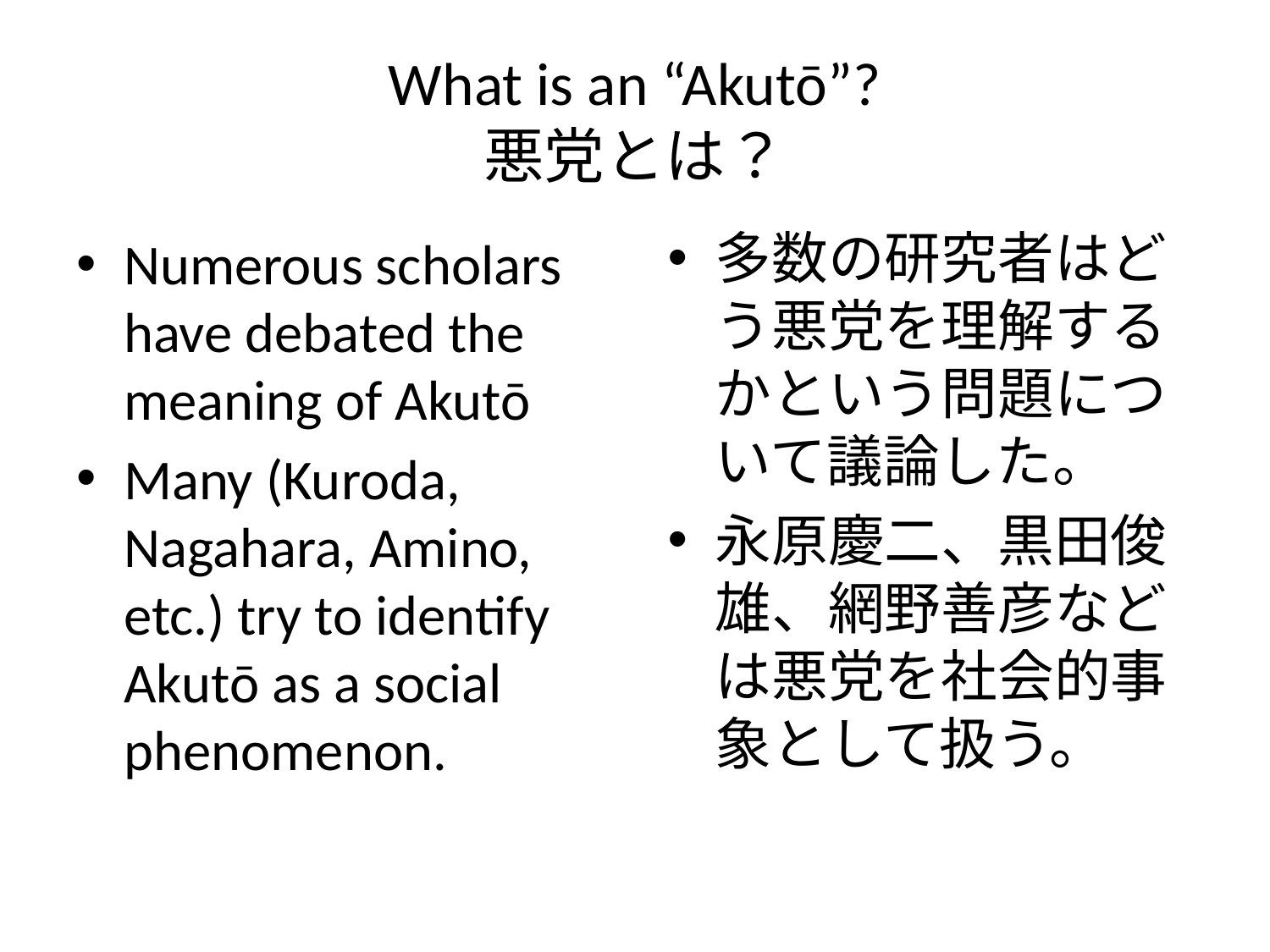

# What is an “Akutō”? 悪党とは？
多数の研究者はどう悪党を理解するかという問題について議論した。
永原慶二、黒田俊雄、網野善彦などは悪党を社会的事象として扱う。
Numerous scholars have debated the meaning of Akutō
Many (Kuroda, Nagahara, Amino, etc.) try to identify Akutō as a social phenomenon.